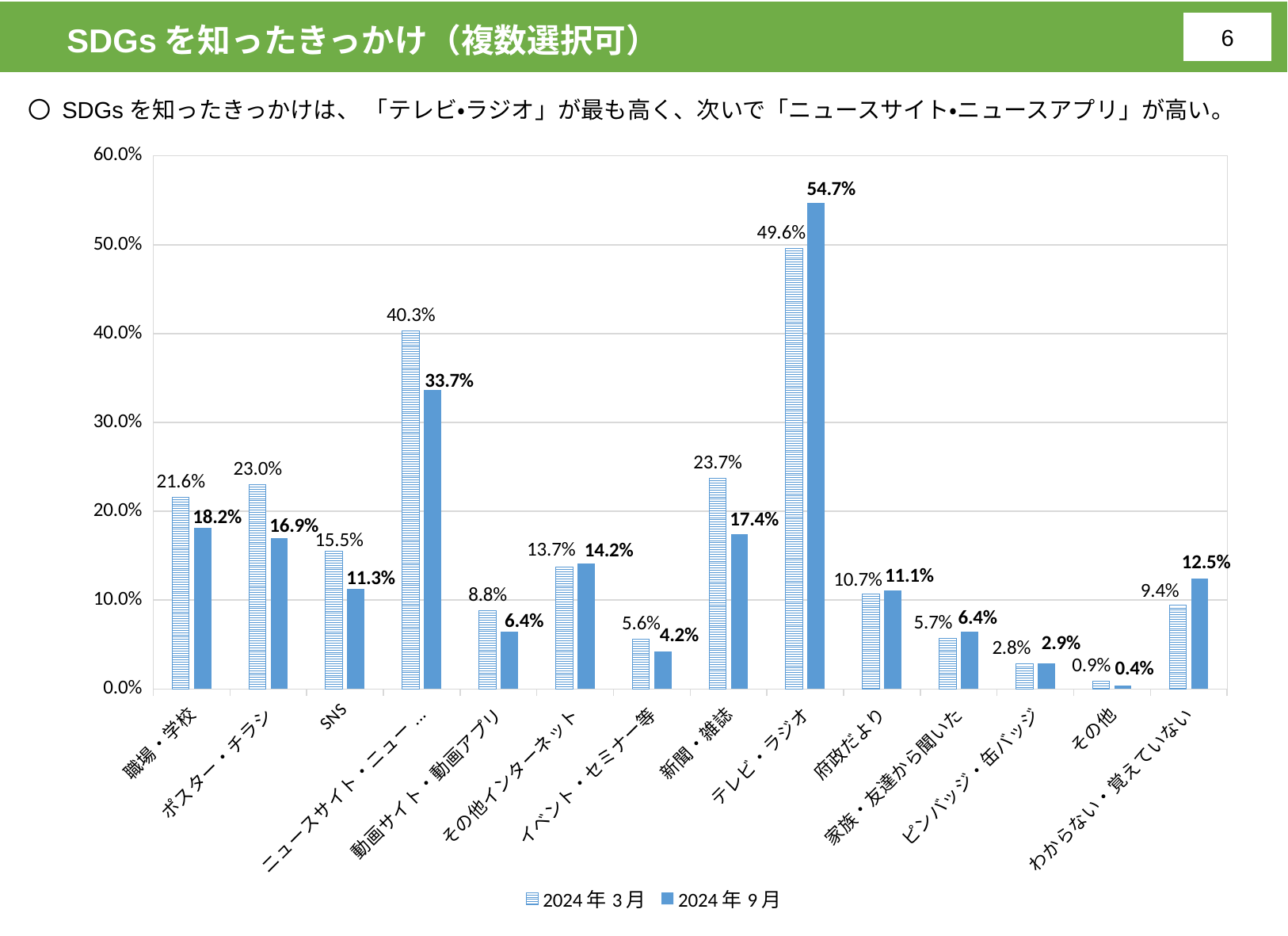

SDGsを知ったきっかけ（複数選択可）
6
〇 SDGsを知ったきっかけは、 「テレビ・ラジオ」が最も高く、次いで「ニュースサイト・ニュースアプリ」が高い。

### Chart

| Category | 2024年3月 | 2024年9月 |
|---|---|---|
| 職場・学校 | 21.6 | 18.159806295399516 |
| ポスター・チラシ | 23.0 | 16.949152542372882 |
| SNS | 15.5 | 11.2590799031477 |
| ニュースサイト・ニュースアプリ | 40.3 | 33.65617433414044 |
| 動画サイト・動画アプリ | 8.8 | 6.416464891041162 |
| その他インターネット | 13.7 | 14.164648910411623 |
| イベント・セミナー等 | 5.6 | 4.237288135593221 |
| 新聞・雑誌 | 23.7 | 17.433414043583536 |
| テレビ・ラジオ | 49.6 | 54.72154963680387 |
| 府政だより | 10.7 | 11.138014527845037 |
| 家族・友達から聞いた | 5.7 | 6.416464891041162 |
| ピンバッジ・缶バッジ | 2.8 | 2.9055690072639226 |
| その他 | 0.9 | 0.36319612590799033 |
| わからない・覚えていない | 9.4 | 12.469733656174334 |